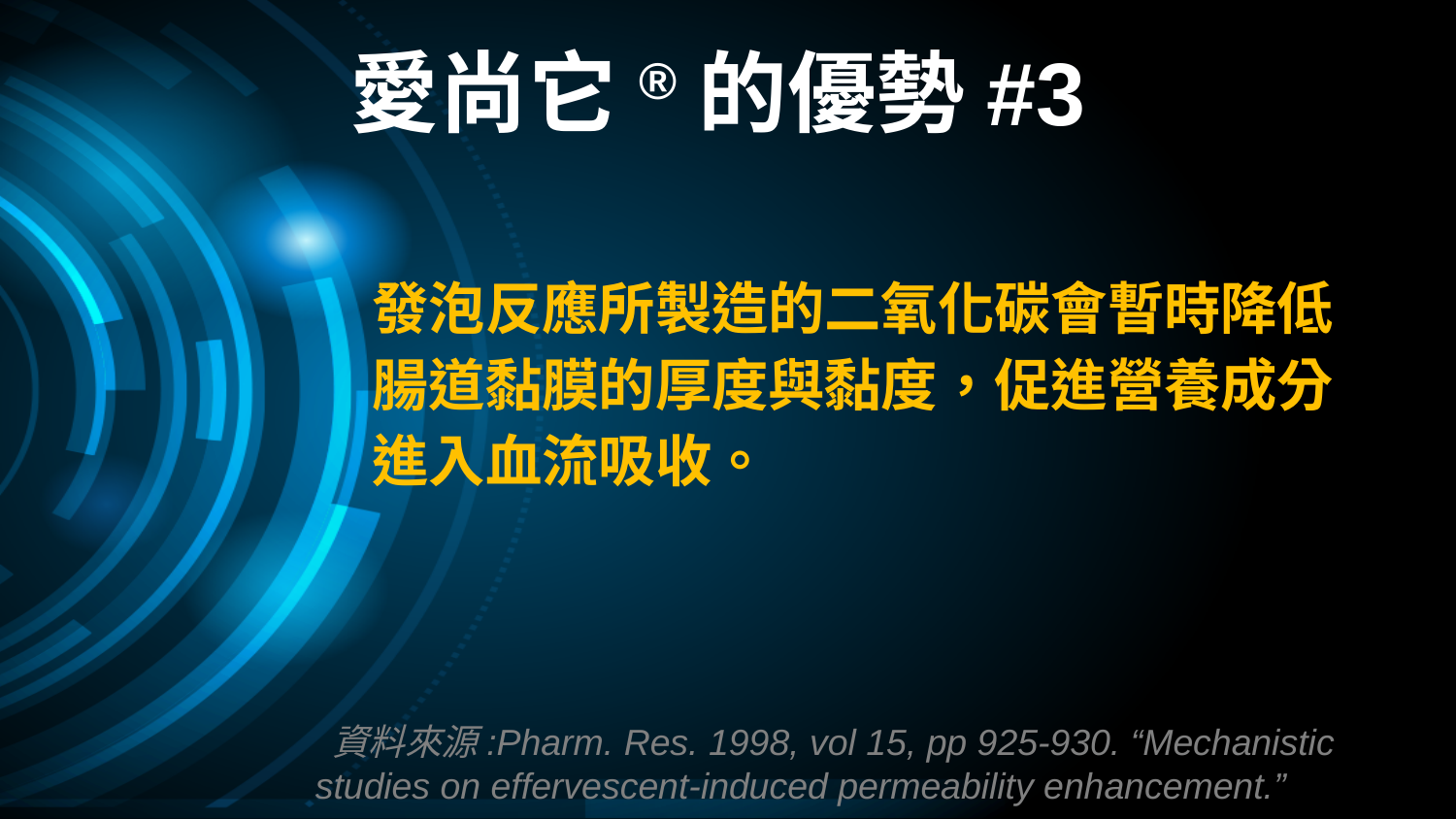

愛尚它®的優勢#3
	發泡反應所製造的二氧化碳會暫時降低腸道黏膜的厚度與黏度，促進營養成分進入血流吸收。

 資料來源:Pharm. Res. 1998, vol 15, pp 925-930. “Mechanistic studies on effervescent-induced permeability enhancement.”